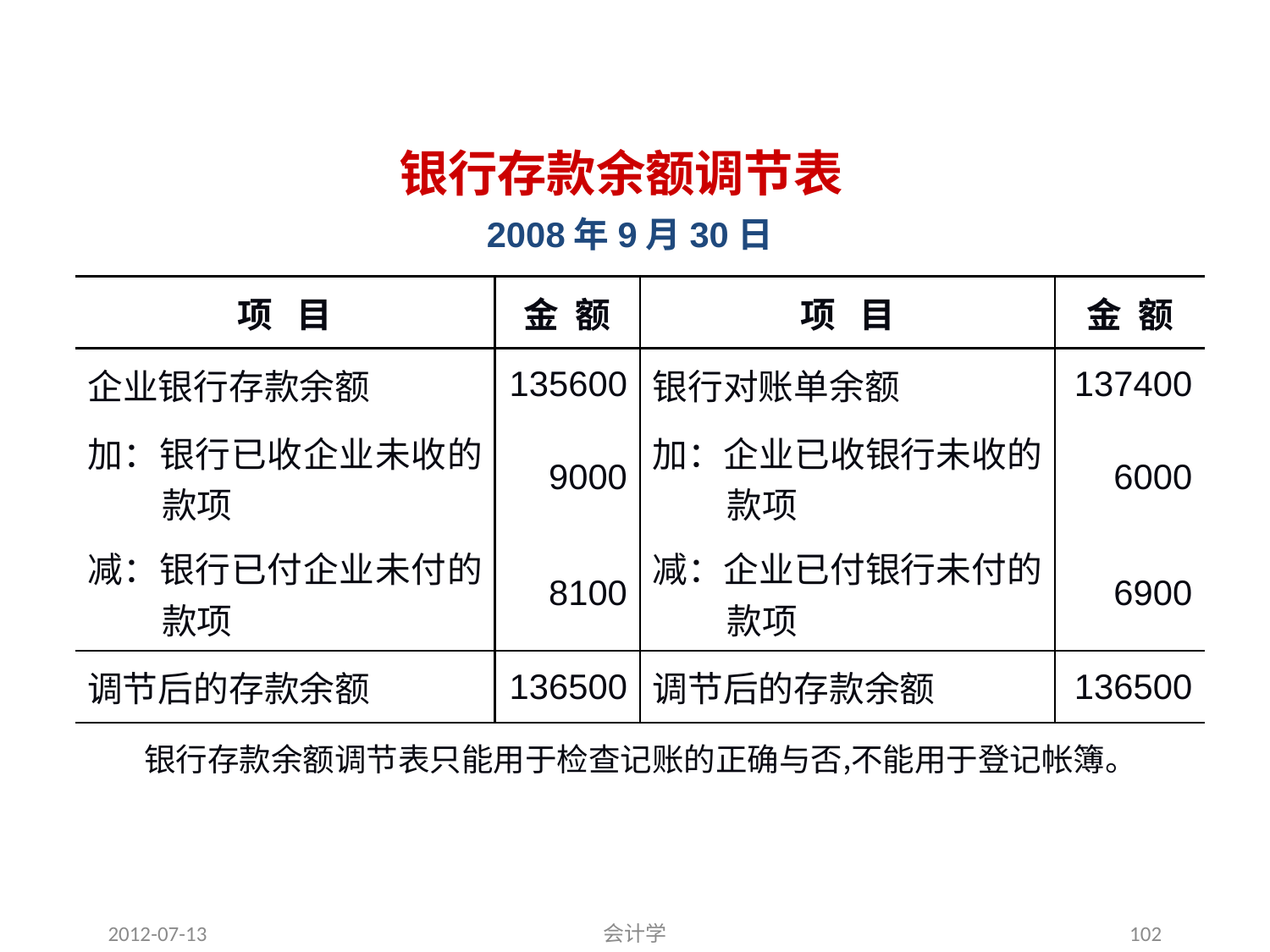

银行存款余额调节表
2008年9月30日
| 项 目 | 金 额 | 项 目 | 金 额 |
| --- | --- | --- | --- |
| 企业银行存款余额 | 135600 | 银行对账单余额 | 137400 |
| 加：银行已收企业未收的款项 | 9000 | 加：企业已收银行未收的款项 | 6000 |
| 减：银行已付企业未付的款项 | 8100 | 减：企业已付银行未付的款项 | 6900 |
| 调节后的存款余额 | 136500 | 调节后的存款余额 | 136500 |
    银行存款余额调节表只能用于检查记账的正确与否‚不能用于登记帐簿。
2012-07-13
会计学
102